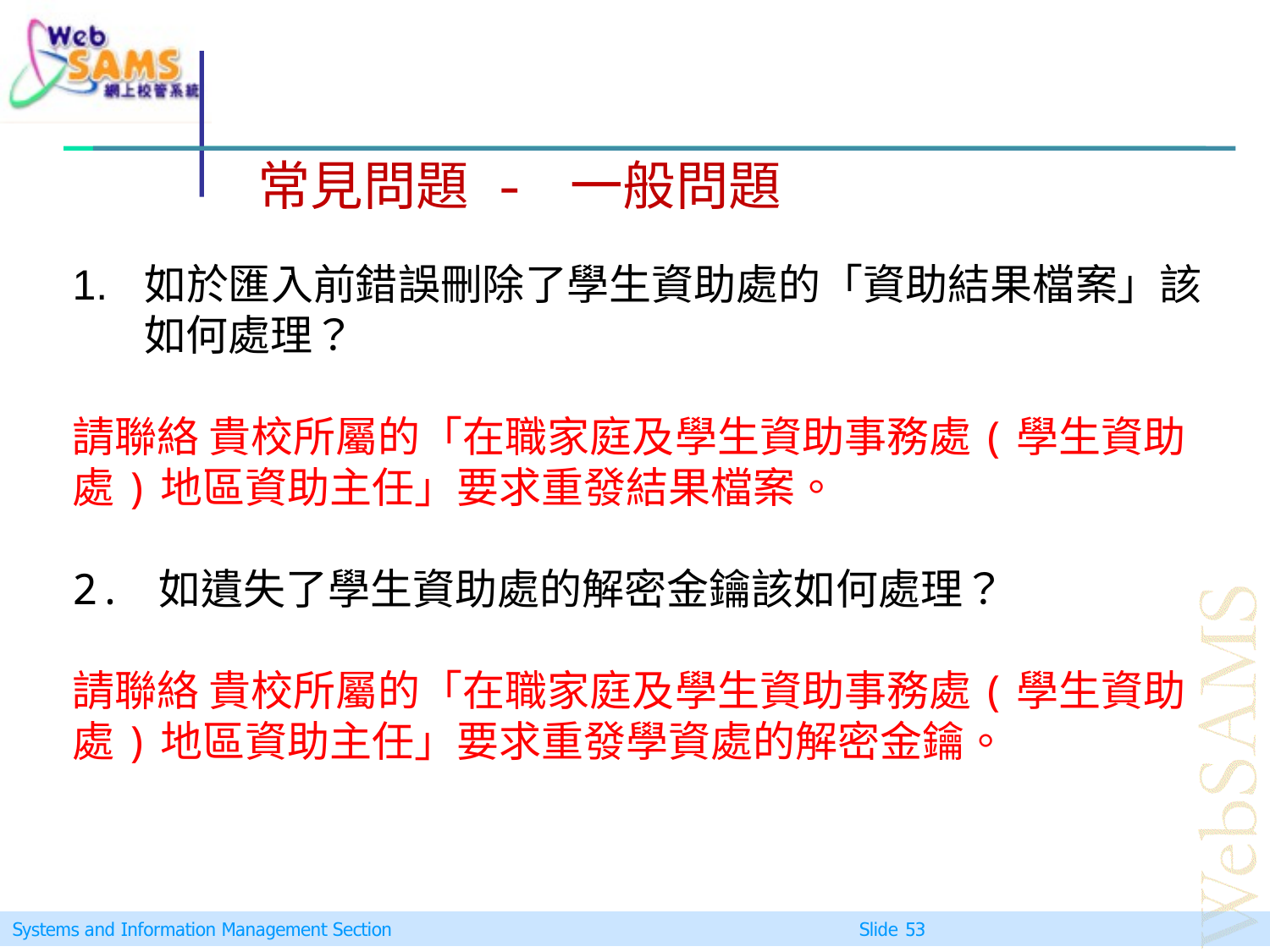

常見問題 - 一般問題
如於匯入前錯誤刪除了學生資助處的「資助結果檔案」該如何處理？

請聯絡 貴校所屬的「在職家庭及學生資助事務處(學生資助處)地區資助主任」要求重發結果檔案。

2. 如遺失了學生資助處的解密金鑰該如何處理？

請聯絡 貴校所屬的「在職家庭及學生資助事務處(學生資助處)地區資助主任」要求重發學資處的解密金鑰。
推薦